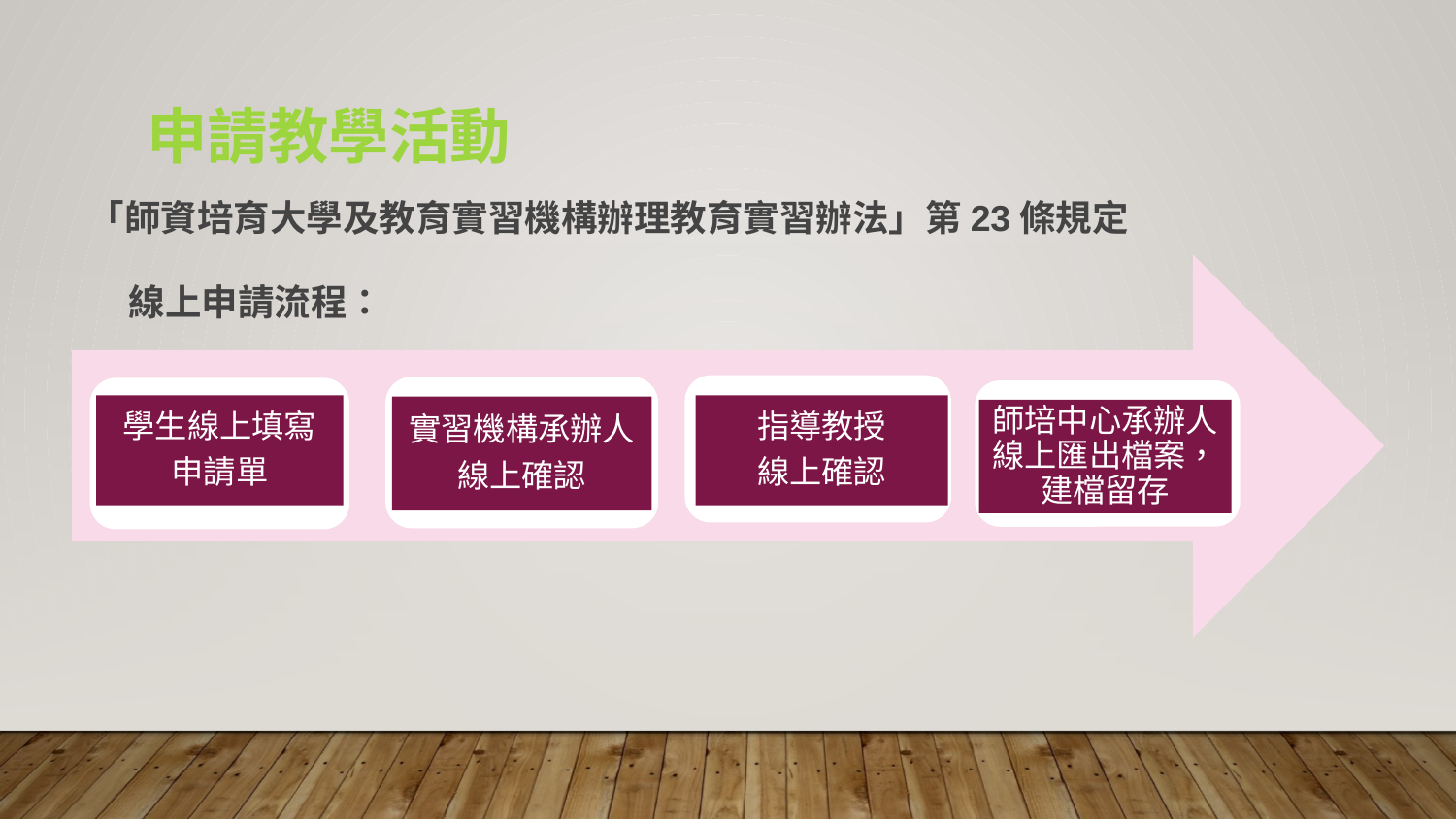

申請教學活動
「師資培育大學及教育實習機構辦理教育實習辦法」第23條規定

線上申請流程：

實習機構承辦人
線上確認

學生線上填寫
申請單

師培中心承辦人線上匯出檔案，建檔留存
指導教授
線上確認